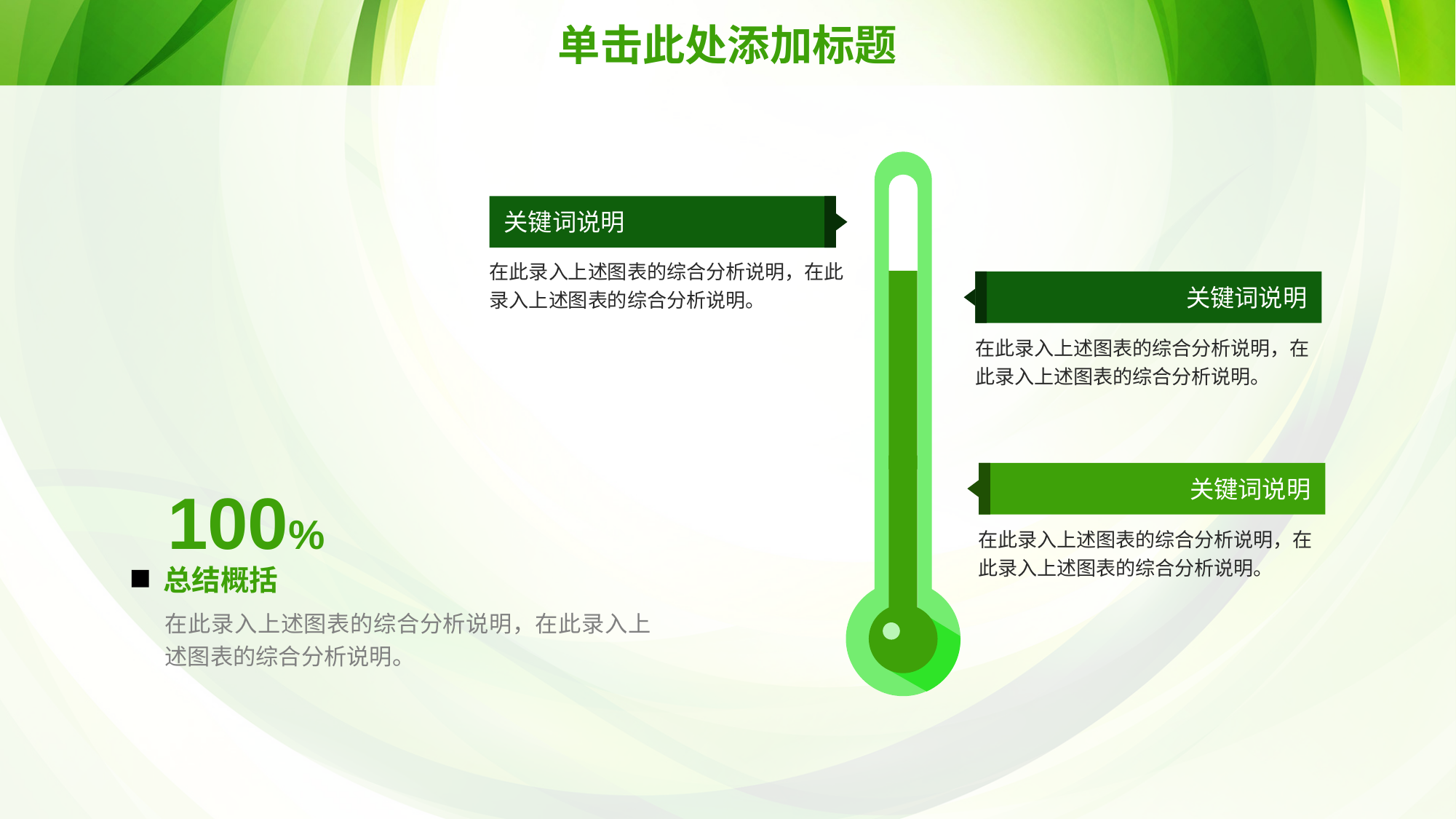

# 单击此处添加标题

关键词说明
在此录入上述图表的综合分析说明，在此录入上述图表的综合分析说明。

关键词说明
在此录入上述图表的综合分析说明，在此录入上述图表的综合分析说明。

关键词说明
100%
在此录入上述图表的综合分析说明，在此录入上述图表的综合分析说明。
总结概括

在此录入上述图表的综合分析说明，在此录入上述图表的综合分析说明。